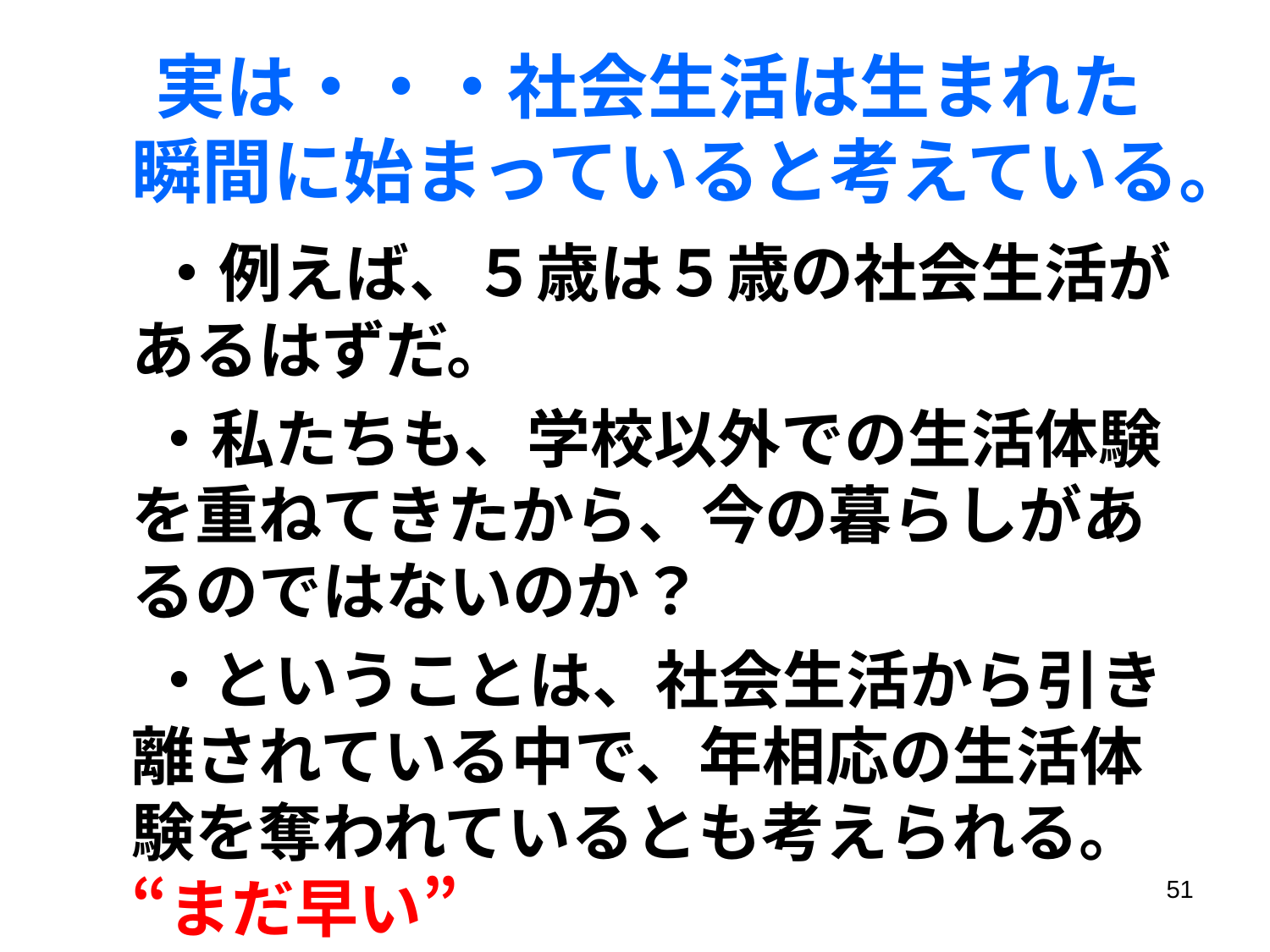

実は・・・社会生活は生まれた瞬間に始まっていると考えている。
　・例えば、５歳は５歳の社会生活があるはずだ。
　・私たちも、学校以外での生活体験を重ねてきたから、今の暮らしがあるのではないのか？
　・ということは、社会生活から引き離されている中で、年相応の生活体験を奪われているとも考えられる。“まだ早い”
51